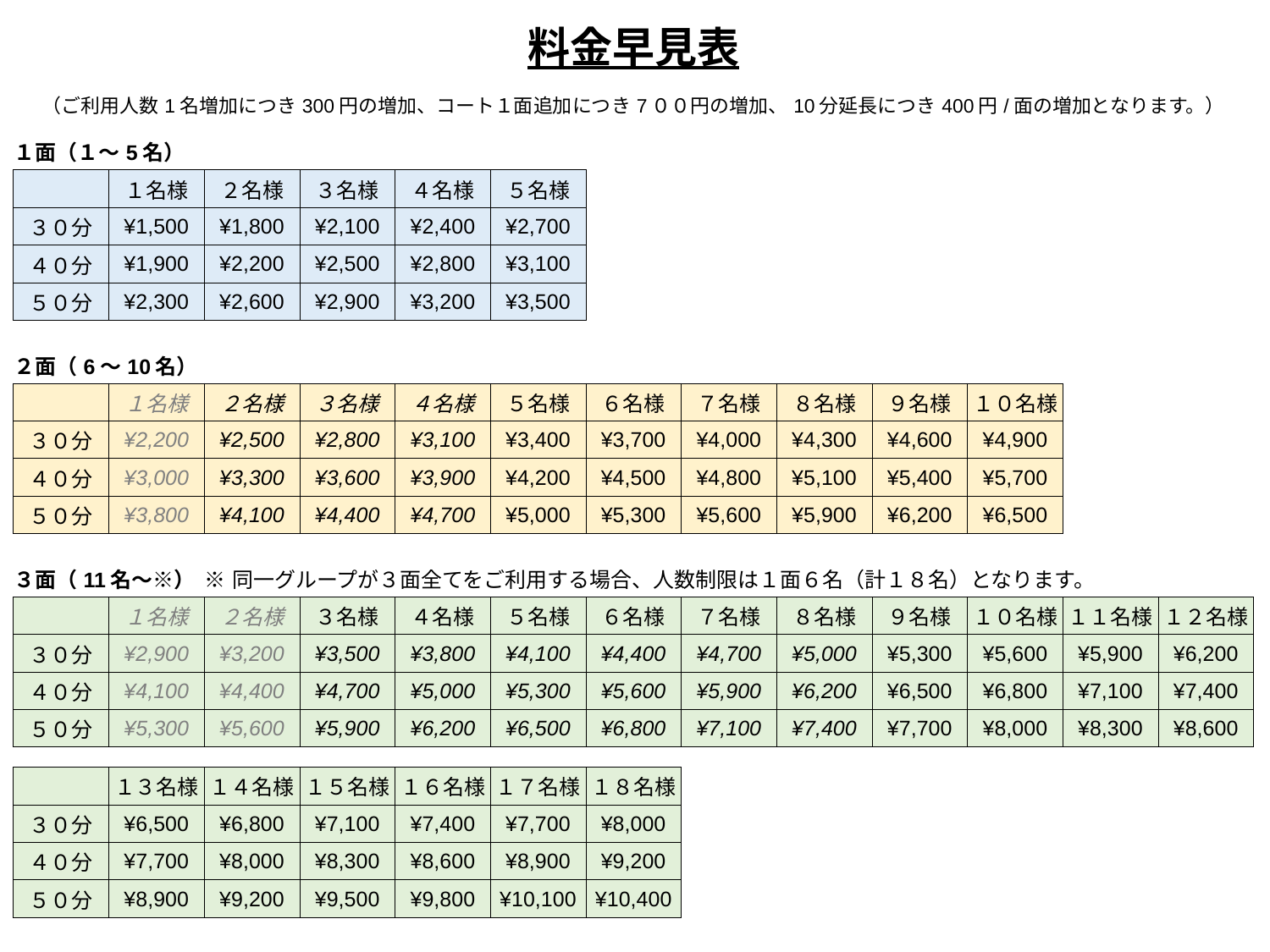

| 料金早見表 |  |  |  |  |  |  |  |  |  |  |  |  |
| --- | --- | --- | --- | --- | --- | --- | --- | --- | --- | --- | --- | --- |
| （ご利用人数1名増加につき300円の増加、コート１面追加につき7００円の増加、10分延長につき400円/面の増加となります。） |  |  |  |  |  |  |  |  |  |  |  |  |
| １面（１〜5名） |  |  |  |  |  |  |  |  |  |  |  |  |
|  | １名様 | ２名様 | ３名様 | ４名様 | ５名様 |  |  |  |  |  |  |  |
| ３０分 | ¥1,500 | ¥1,800 | ¥2,100 | ¥2,400 | ¥2,700 |  |  |  |  |  |  |  |
| ４０分 | ¥1,900 | ¥2,200 | ¥2,500 | ¥2,800 | ¥3,100 |  |  |  |  |  |  |  |
| ５０分 | ¥2,300 | ¥2,600 | ¥2,900 | ¥3,200 | ¥3,500 |  |  |  |  |  |  |  |
|  |  |  |  |  |  |  |  |  |  |  |  |  |
| ２面（6〜10名） |  |  |  |  |  |  |  |  |  |  |  |  |
|  | １名様 | ２名様 | ３名様 | ４名様 | ５名様 | ６名様 | ７名様 | ８名様 | ９名様 | １０名様 |  |  |
| ３０分 | ¥2,200 | ¥2,500 | ¥2,800 | ¥3,100 | ¥3,400 | ¥3,700 | ¥4,000 | ¥4,300 | ¥4,600 | ¥4,900 |  |  |
| ４０分 | ¥3,000 | ¥3,300 | ¥3,600 | ¥3,900 | ¥4,200 | ¥4,500 | ¥4,800 | ¥5,100 | ¥5,400 | ¥5,700 |  |  |
| ５０分 | ¥3,800 | ¥4,100 | ¥4,400 | ¥4,700 | ¥5,000 | ¥5,300 | ¥5,600 | ¥5,900 | ¥6,200 | ¥6,500 |  |  |
|  |  |  |  |  |  |  |  |  |  |  |  |  |
| ３面（11名〜※） |  | ※同一グループが３面全てをご利用する場合、人数制限は１面６名（計１８名）となります。 |  |  |  |  |  |  |  |  |  |  |
|  | １名様 | ２名様 | ３名様 | ４名様 | ５名様 | ６名様 | ７名様 | ８名様 | ９名様 | １０名様 | １１名様 | １２名様 |
| ３０分 | ¥2,900 | ¥3,200 | ¥3,500 | ¥3,800 | ¥4,100 | ¥4,400 | ¥4,700 | ¥5,000 | ¥5,300 | ¥5,600 | ¥5,900 | ¥6,200 |
| ４０分 | ¥4,100 | ¥4,400 | ¥4,700 | ¥5,000 | ¥5,300 | ¥5,600 | ¥5,900 | ¥6,200 | ¥6,500 | ¥6,800 | ¥7,100 | ¥7,400 |
| ５０分 | ¥5,300 | ¥5,600 | ¥5,900 | ¥6,200 | ¥6,500 | ¥6,800 | ¥7,100 | ¥7,400 | ¥7,700 | ¥8,000 | ¥8,300 | ¥8,600 |
|  |  |  |  |  |  |  |  |  |  |  |  |  |
|  | １３名様 | １４名様 | １５名様 | １６名様 | １７名様 | １８名様 |  |  |  |  |  |  |
| ３０分 | ¥6,500 | ¥6,800 | ¥7,100 | ¥7,400 | ¥7,700 | ¥8,000 |  |  |  |  |  |  |
| ４０分 | ¥7,700 | ¥8,000 | ¥8,300 | ¥8,600 | ¥8,900 | ¥9,200 |  |  |  |  |  |  |
| ５０分 | ¥8,900 | ¥9,200 | ¥9,500 | ¥9,800 | ¥10,100 | ¥10,400 |  |  |  |  |  |  |